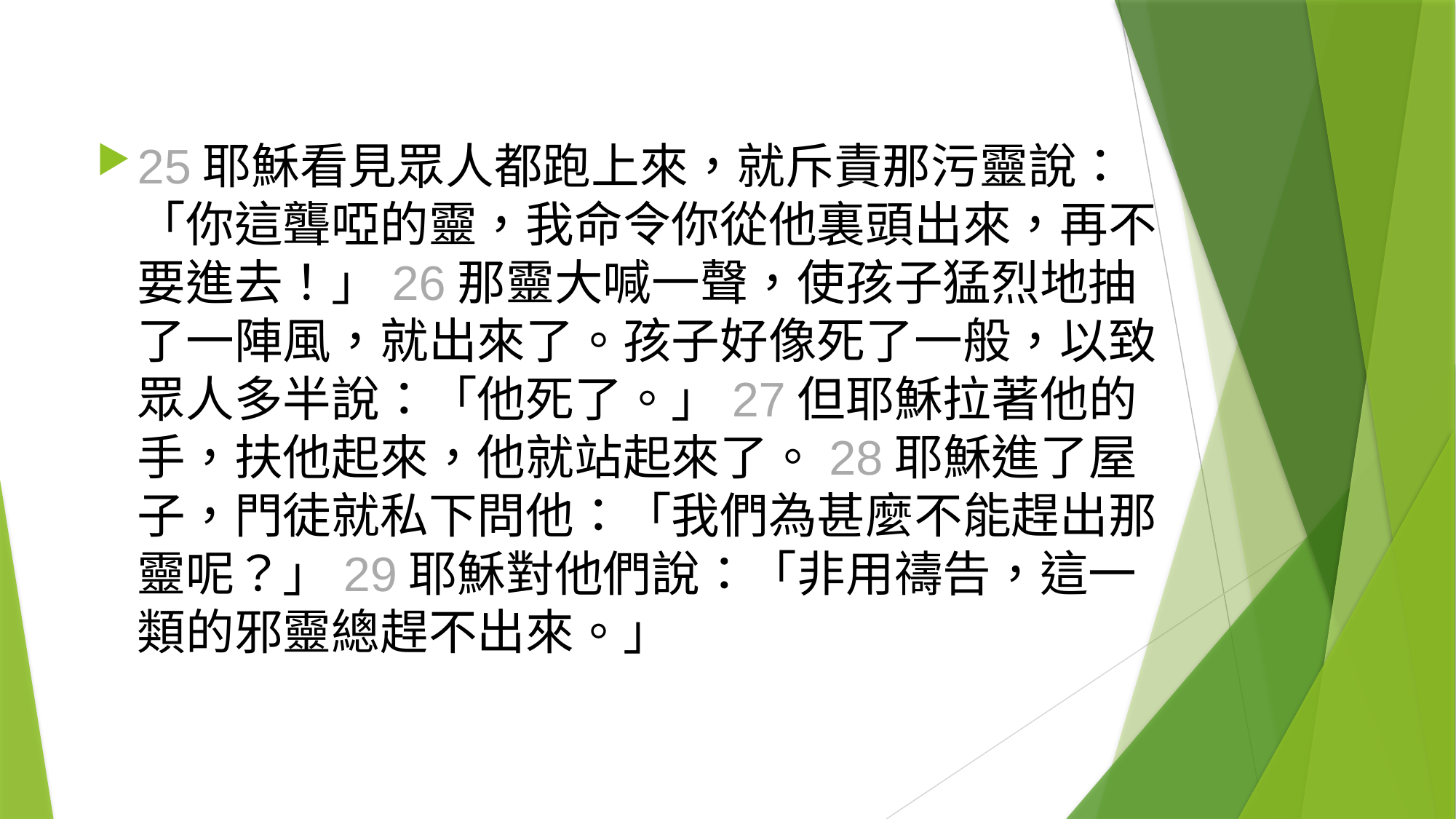

25耶穌看見眾人都跑上來，就斥責那污靈說：「你這聾啞的靈，我命令你從他裏頭出來，再不要進去！」26那靈大喊一聲，使孩子猛烈地抽了一陣風，就出來了。孩子好像死了一般，以致眾人多半說：「他死了。」27但耶穌拉著他的手，扶他起來，他就站起來了。28耶穌進了屋子，門徒就私下問他：「我們為甚麼不能趕出那靈呢？」29耶穌對他們說：「非用禱告，這一類的邪靈總趕不出來。」